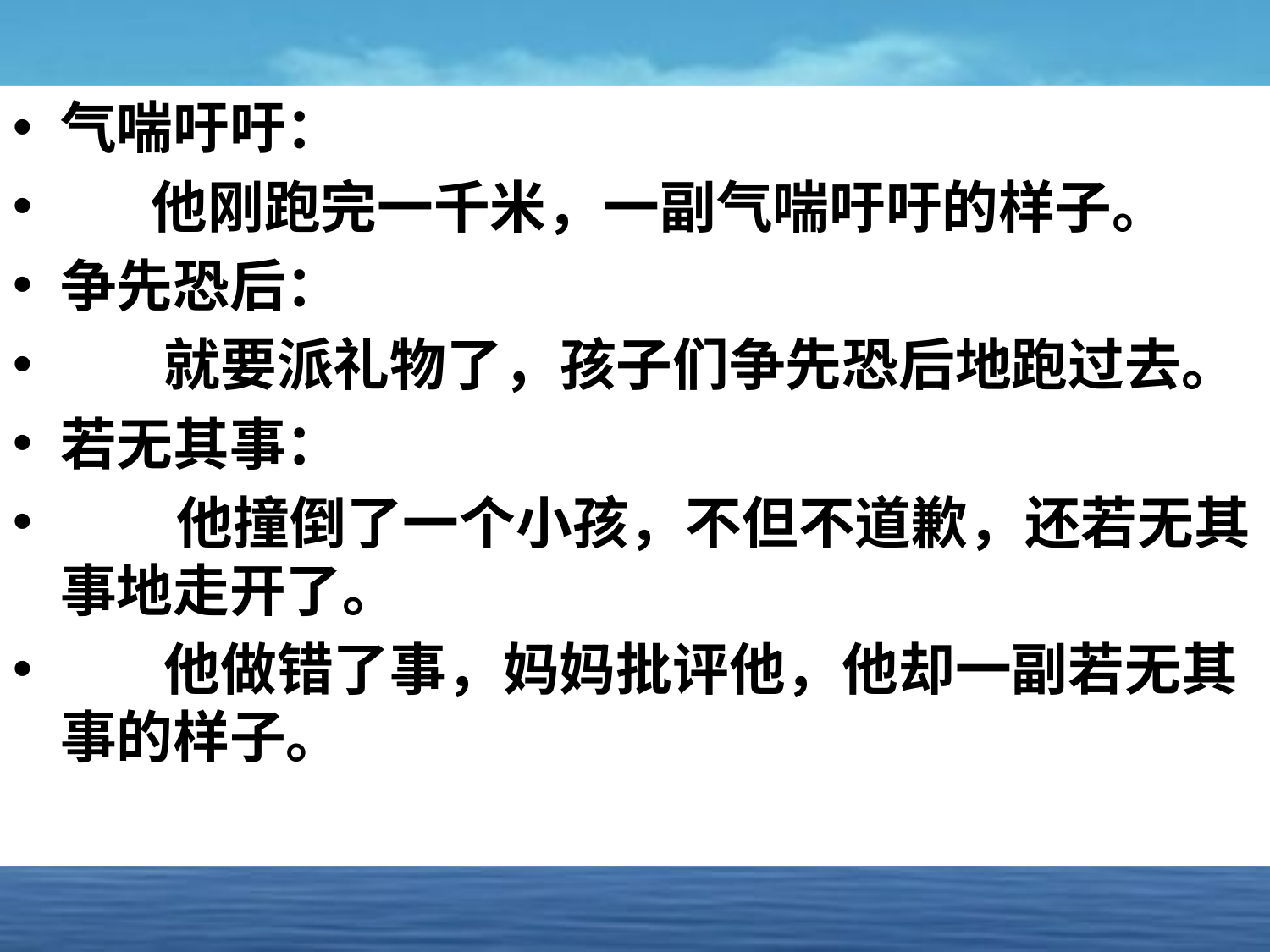

气喘吁吁：
      他刚跑完一千米，一副气喘吁吁的样子。
争先恐后：
       就要派礼物了，孩子们争先恐后地跑过去。
若无其事：
        他撞倒了一个小孩，不但不道歉，还若无其事地走开了。
       他做错了事，妈妈批评他，他却一副若无其事的样子。